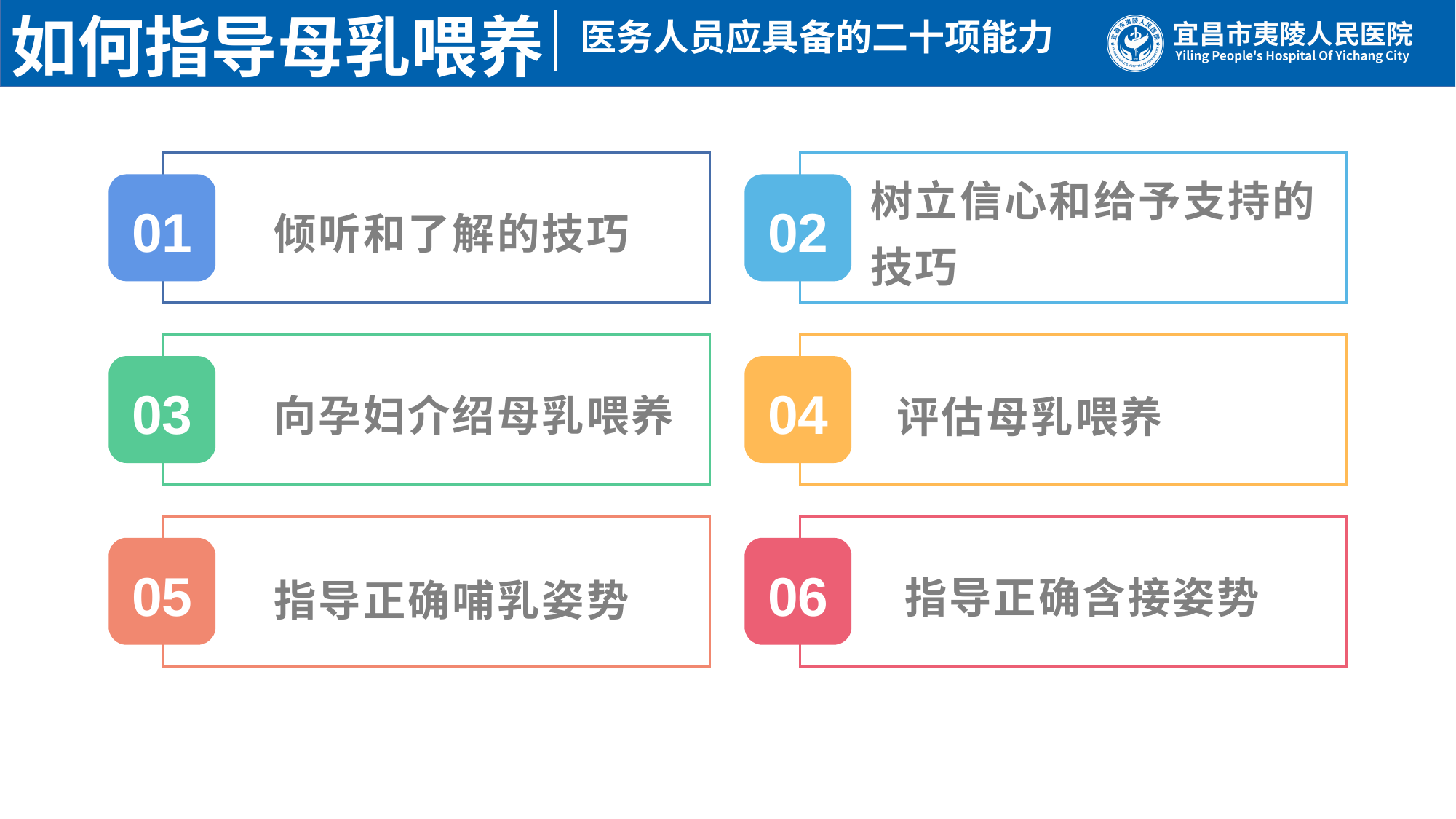

如何指导母乳喂养
医务人员应具备的二十项能力

01
02
倾听和了解的技巧
树立信心和给予支持的技巧

03
04
向孕妇介绍母乳喂养
评估母乳喂养

05
06
指导正确含接姿势
指导正确哺乳姿势